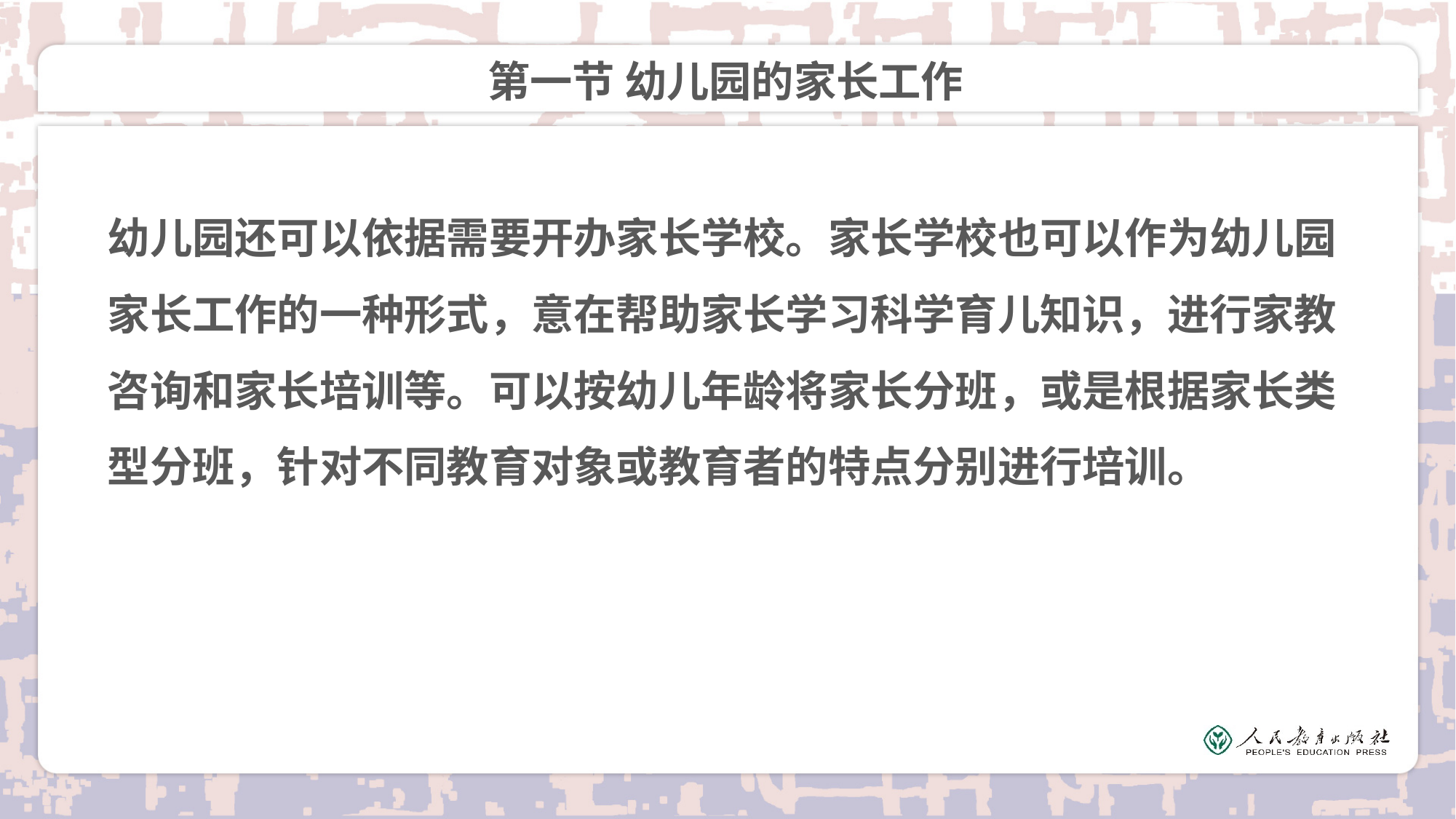

# 第一节 幼儿园的家长工作
幼儿园还可以依据需要开办家长学校。家长学校也可以作为幼儿园家长工作的一种形式，意在帮助家长学习科学育儿知识，进行家教咨询和家长培训等。可以按幼儿年龄将家长分班，或是根据家长类型分班，针对不同教育对象或教育者的特点分别进行培训。